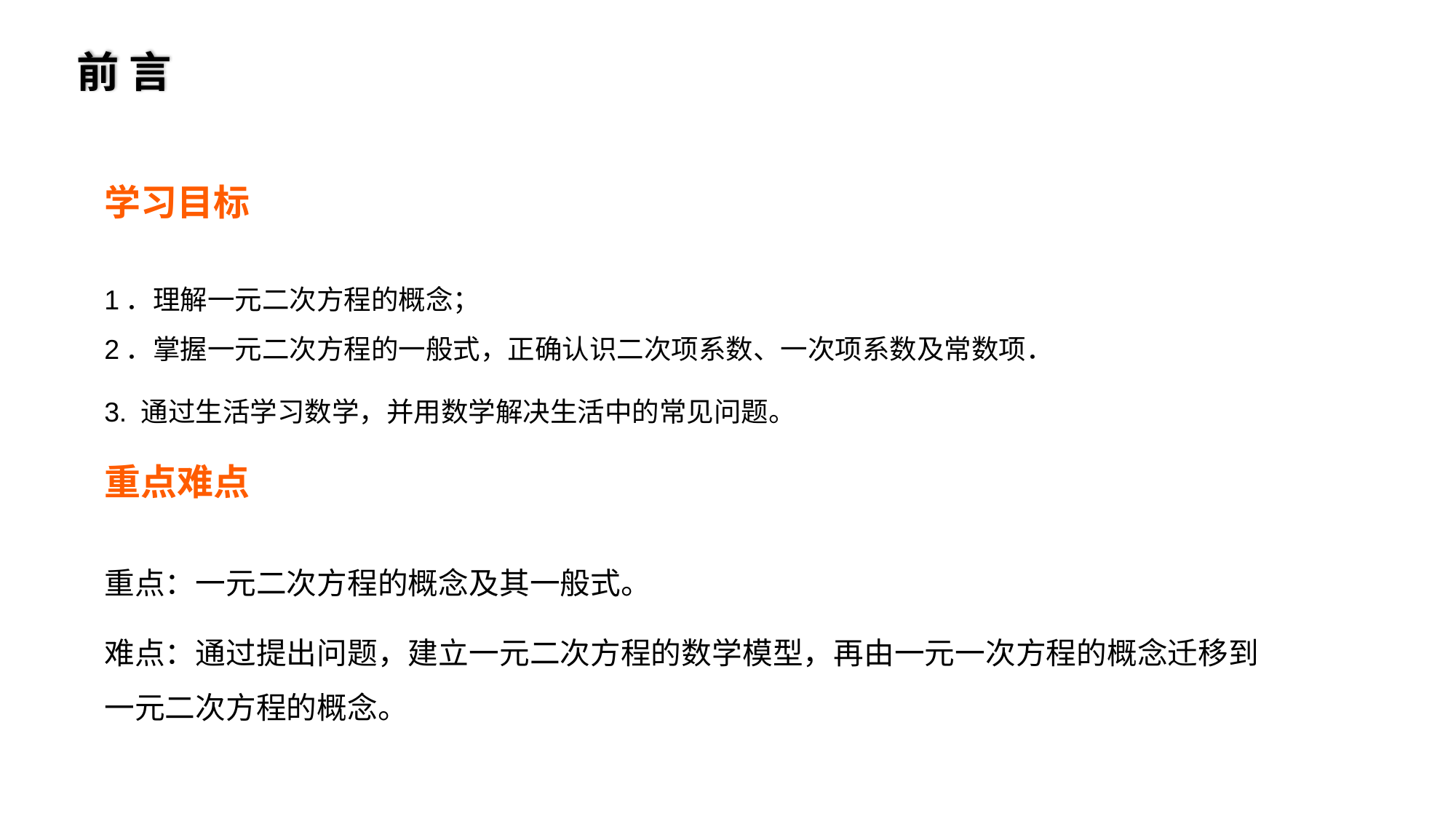

前 言
学习目标
1．理解一元二次方程的概念；
2．掌握一元二次方程的一般式，正确认识二次项系数、一次项系数及常数项．
3. 通过生活学习数学，并用数学解决生活中的常见问题。
重点难点
重点：一元二次方程的概念及其一般式。
难点：通过提出问题，建立一元二次方程的数学模型，再由一元一次方程的概念迁移到一元二次方程的概念。